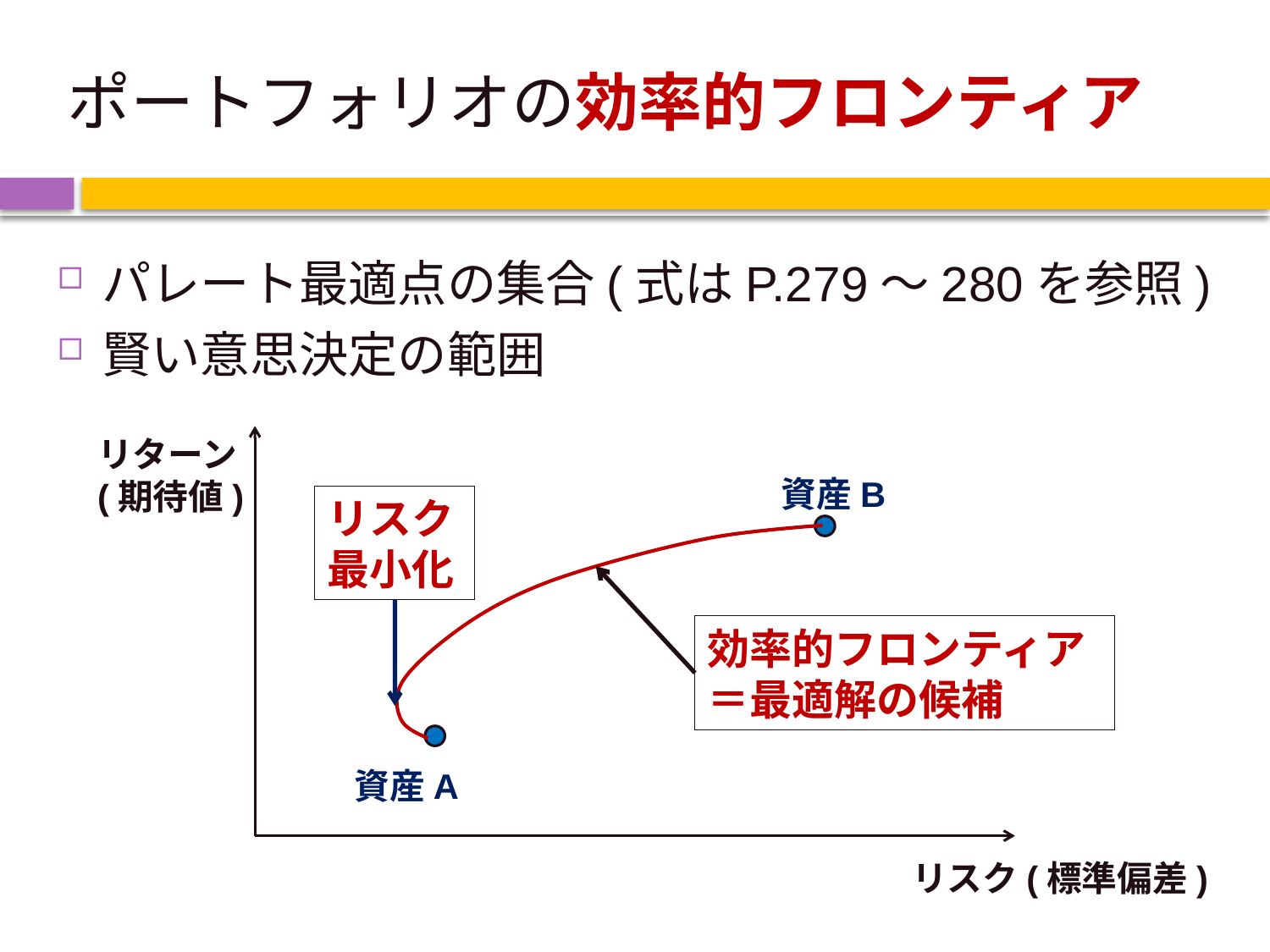

# ポートフォリオの効率的フロンティア
パレート最適点の集合(式はP.279～280を参照)
賢い意思決定の範囲
リターン
(期待値)
資産B
リスク最小化

効率的フロンティア＝最適解の候補

資産A
リスク(標準偏差)